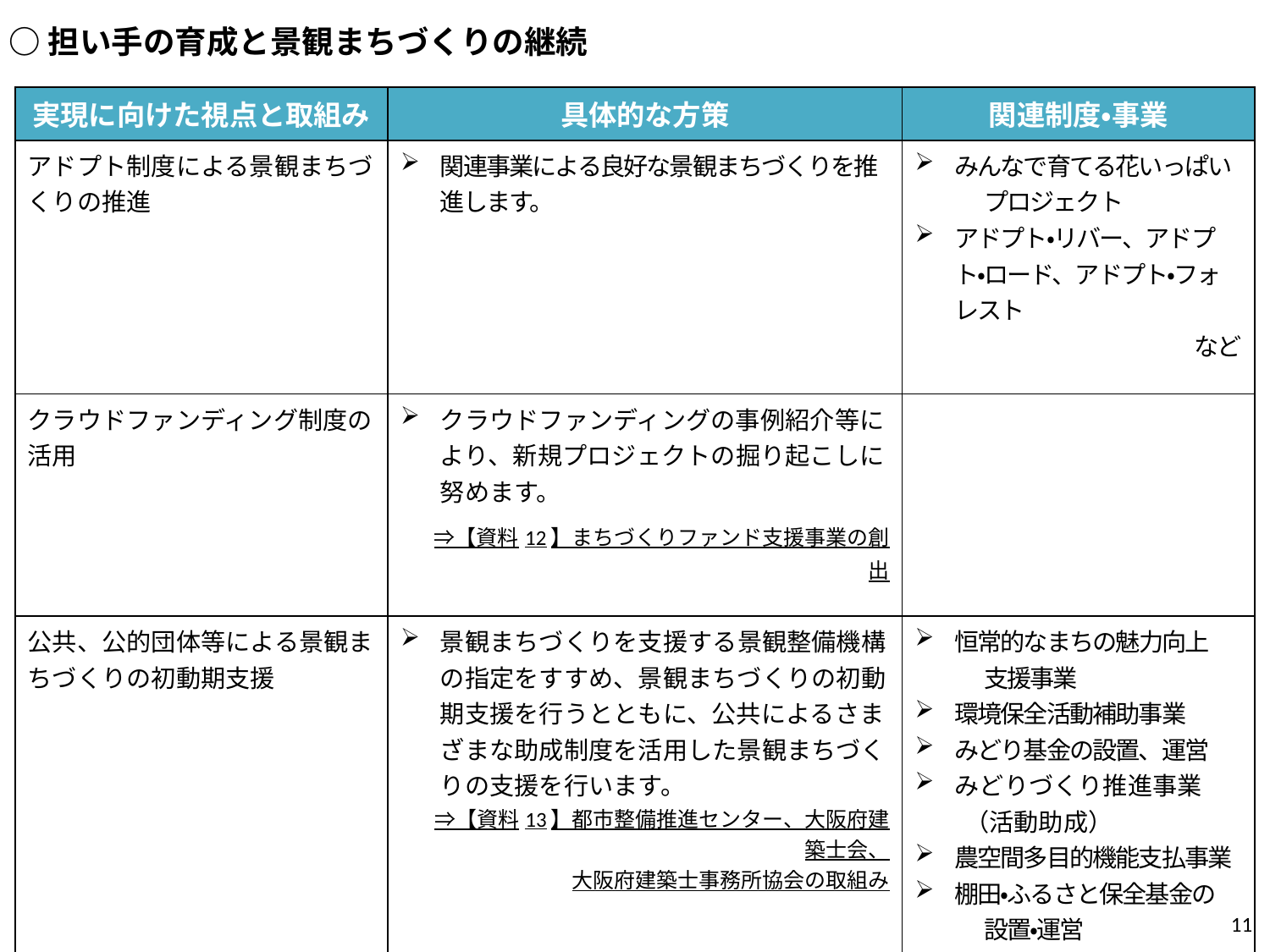

○担い手の育成と景観まちづくりの継続
| 実現に向けた視点と取組み | 具体的な方策 | 関連制度・事業 |
| --- | --- | --- |
| アドプト制度による景観まちづくりの推進 | 関連事業による良好な景観まちづくりを推進します。 | みんなで育てる花いっぱい 　　　プロジェクト アドプト・リバー、アドプト・ロード、アドプト・フォレスト など |
| クラウドファンディング制度の 活用 | クラウドファンディングの事例紹介等により、新規プロジェクトの掘り起こしに努めます。 　⇒【資料12】まちづくりファンド支援事業の創出 |  |
| 公共、公的団体等による景観まちづくりの初動期支援 | 景観まちづくりを支援する景観整備機構の指定をすすめ、景観まちづくりの初動期支援を行うとともに、公共によるさまざまな助成制度を活用した景観まちづくりの支援を行います。 　⇒【資料13】都市整備推進センター、大阪府建築士会、 大阪府建築士事務所協会の取組み | 恒常的なまちの魅力向上 　　　支援事業 環境保全活動補助事業 みどり基金の設置、運営 みどりづくり推進事業 　　（活動助成） 農空間多目的機能支払事業 棚田・ふるさと保全基金の 　　　設置・運営 地域緑化推進事業 など |
11